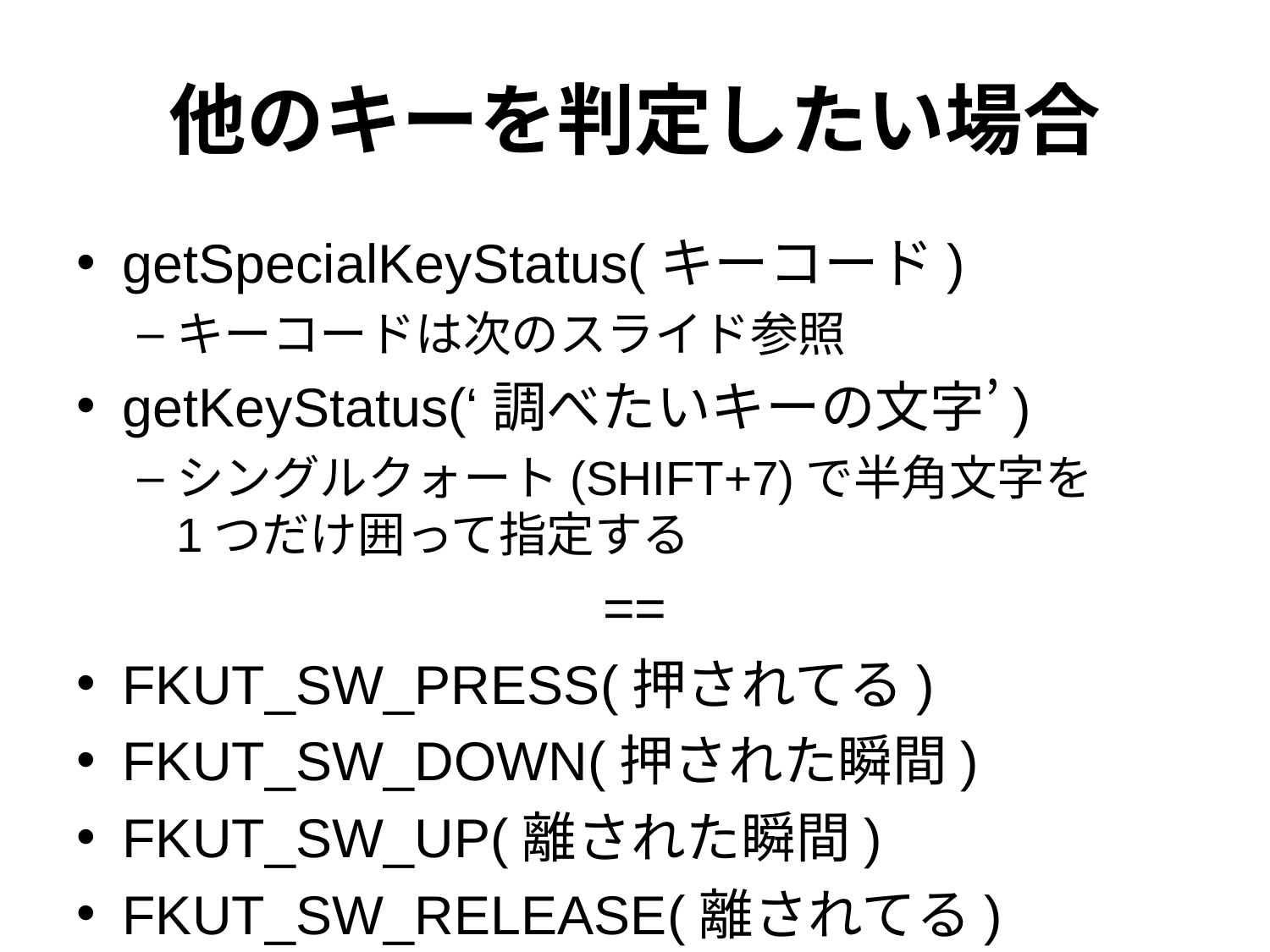

# 他のキーを判定したい場合
getSpecialKeyStatus(キーコード)
キーコードは次のスライド参照
getKeyStatus(‘調べたいキーの文字’)
シングルクォート(SHIFT+7)で半角文字を
1つだけ囲って指定する
==
FKUT_SW_PRESS(押されてる)
FKUT_SW_DOWN(押された瞬間)
FKUT_SW_UP(離された瞬間)
FKUT_SW_RELEASE(離されてる)